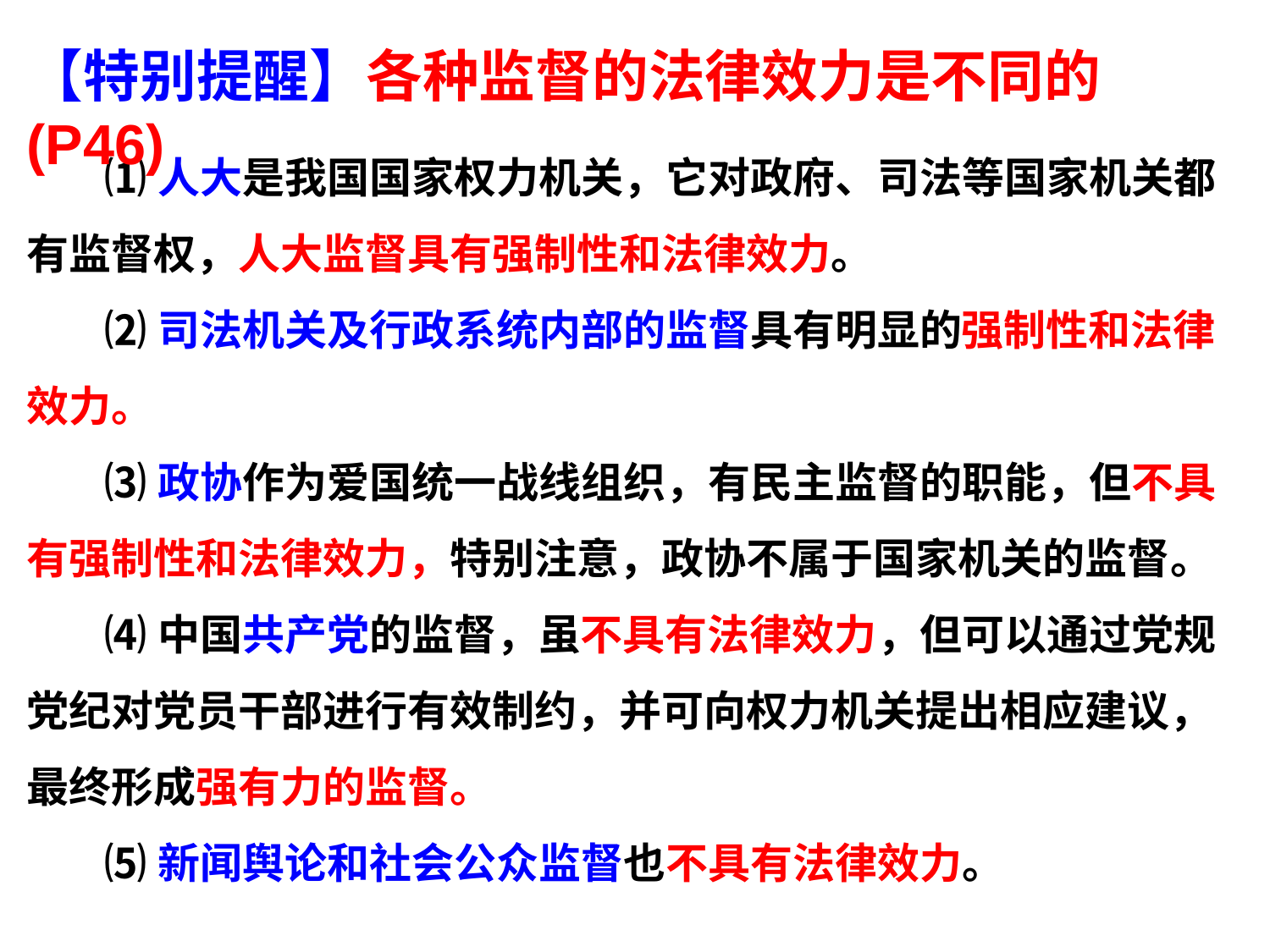

【特别提醒】各种监督的法律效力是不同的(P46)
⑴人大是我国国家权力机关，它对政府、司法等国家机关都有监督权，人大监督具有强制性和法律效力。
⑵司法机关及行政系统内部的监督具有明显的强制性和法律效力。
⑶政协作为爱国统一战线组织，有民主监督的职能，但不具有强制性和法律效力，特别注意，政协不属于国家机关的监督。
⑷中国共产党的监督，虽不具有法律效力，但可以通过党规党纪对党员干部进行有效制约，并可向权力机关提出相应建议，最终形成强有力的监督。
⑸新闻舆论和社会公众监督也不具有法律效力。